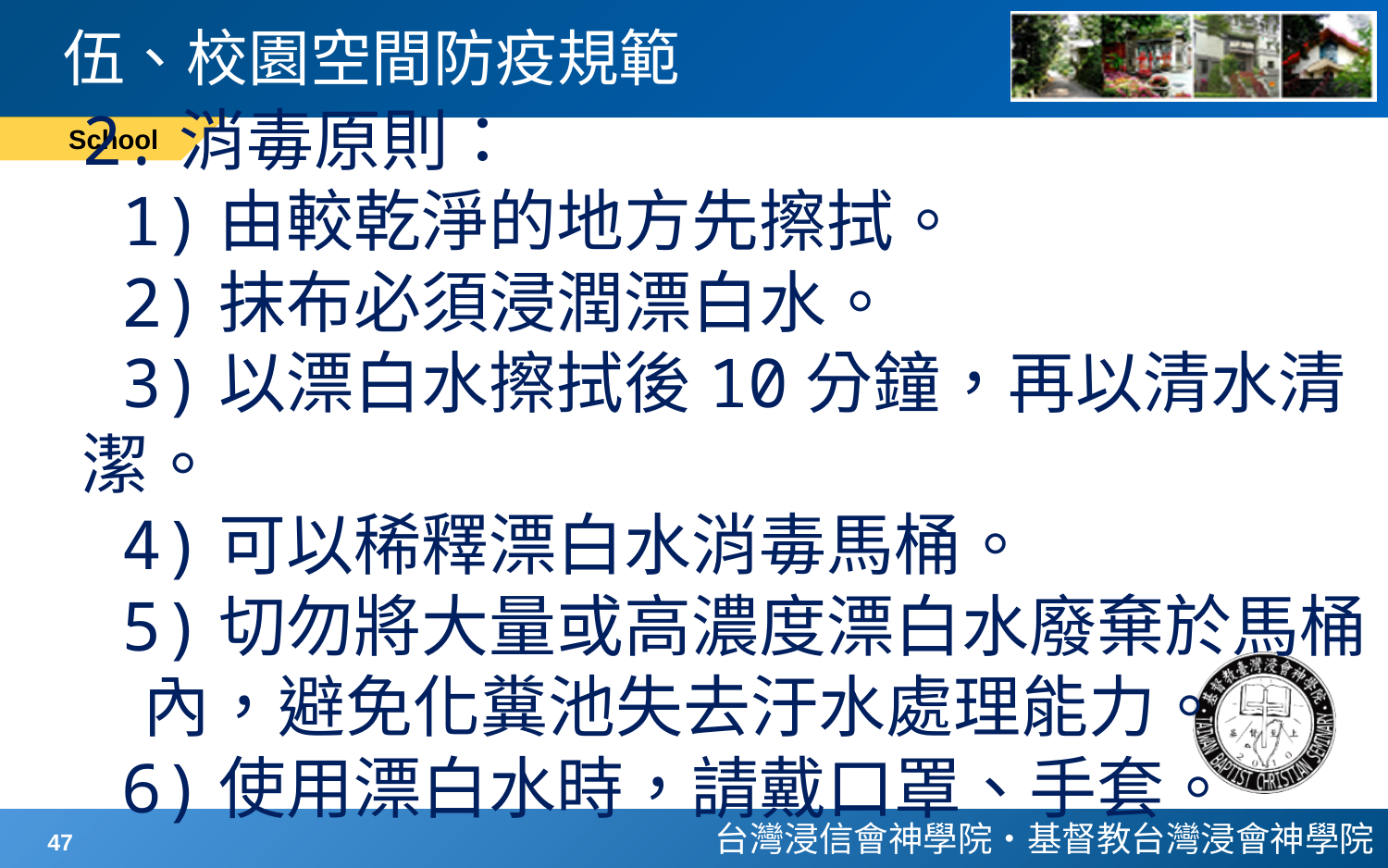

# 伍、校園空間防疫規範
School
2.消毒原則：
 1)由較乾淨的地方先擦拭。
 2)抹布必須浸潤漂白水。
 3)以漂白水擦拭後10分鐘，再以清水清潔。
 4)可以稀釋漂白水消毒馬桶。
 5)切勿將大量或高濃度漂白水廢棄於馬桶
   內，避免化糞池失去汙水處理能力。
 6)使用漂白水時，請戴口罩、手套。